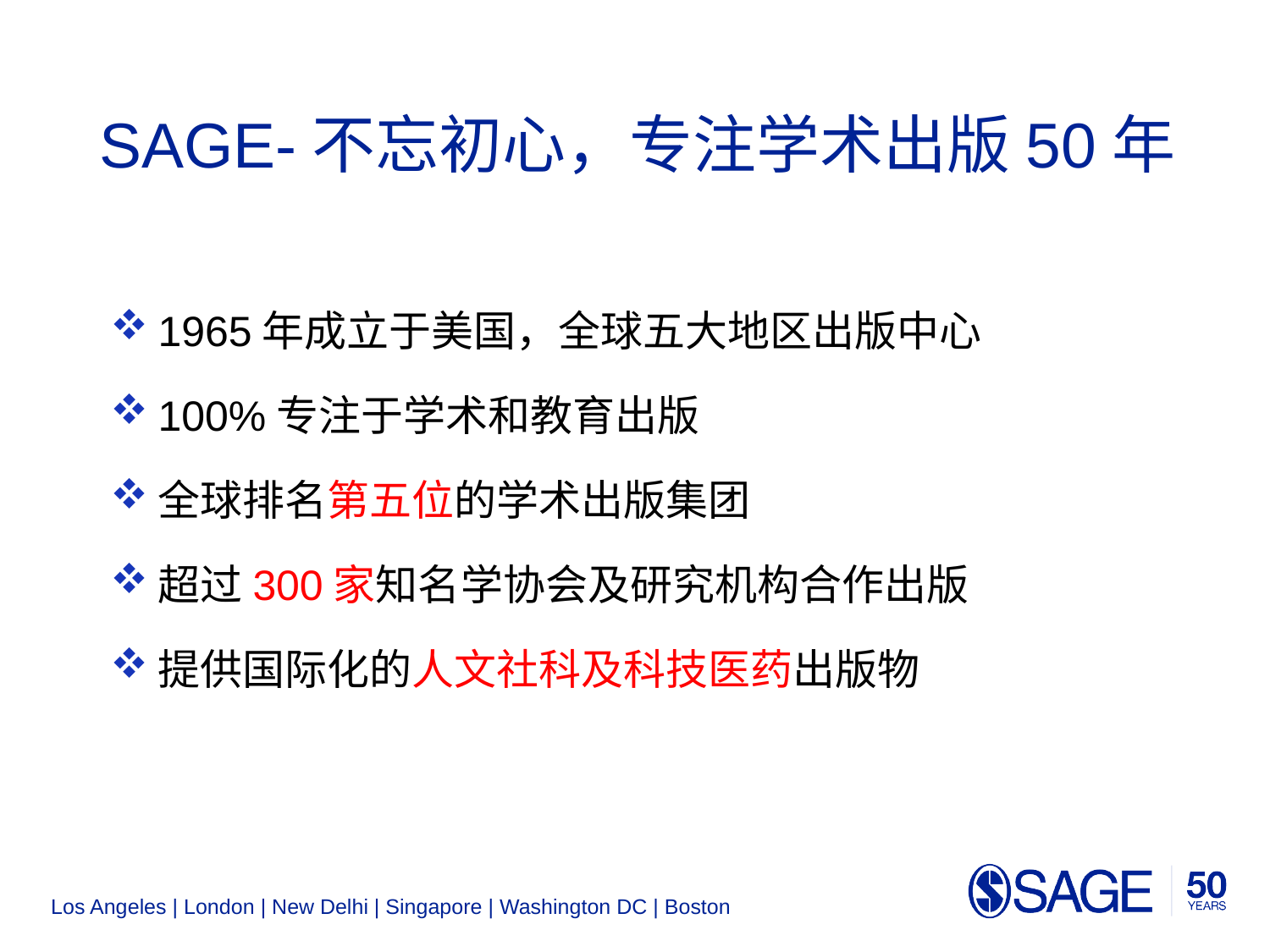

# SAGE-不忘初心，专注学术出版50年
1965年成立于美国，全球五大地区出版中心
100%专注于学术和教育出版
全球排名第五位的学术出版集团
超过300家知名学协会及研究机构合作出版
提供国际化的人文社科及科技医药出版物